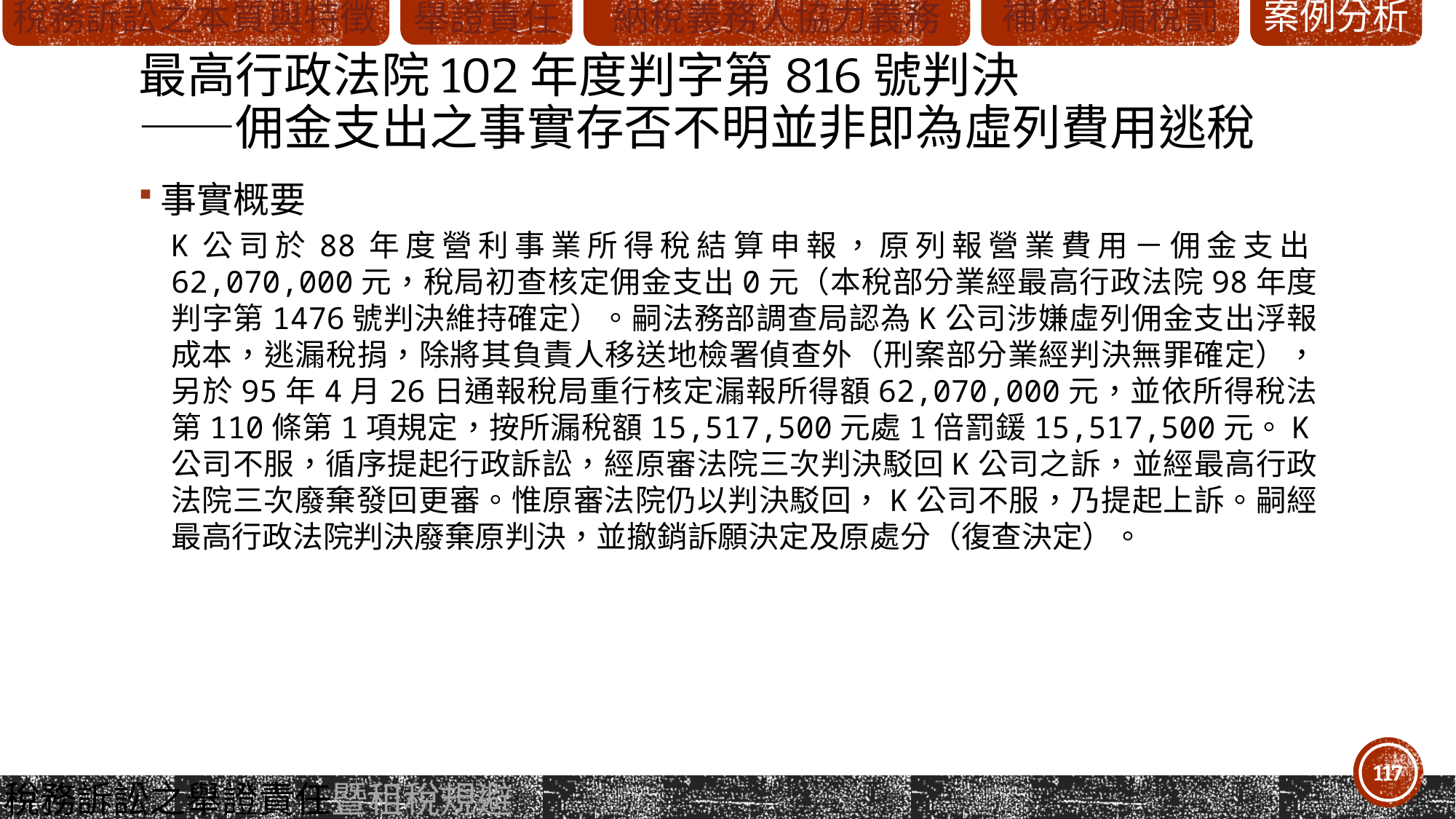

# 最高行政法院102年度判字第816號判決 ——佣金支出之事實存否不明並非即為虛列費用逃稅
事實概要
K公司於88年度營利事業所得稅結算申報，原列報營業費用－佣金支出62,070,000元，稅局初查核定佣金支出0元（本稅部分業經最高行政法院98年度判字第1476號判決維持確定）。嗣法務部調查局認為K公司涉嫌虛列佣金支出浮報成本，逃漏稅捐，除將其負責人移送地檢署偵查外（刑案部分業經判決無罪確定），另於95年4月26日通報稅局重行核定漏報所得額62,070,000元，並依所得稅法第110條第1項規定，按所漏稅額15,517,500元處1倍罰鍰15,517,500元。K公司不服，循序提起行政訴訟，經原審法院三次判決駁回K公司之訴，並經最高行政法院三次廢棄發回更審。惟原審法院仍以判決駁回，K公司不服，乃提起上訴。嗣經最高行政法院判決廢棄原判決，並撤銷訴願決定及原處分（復查決定）。

117